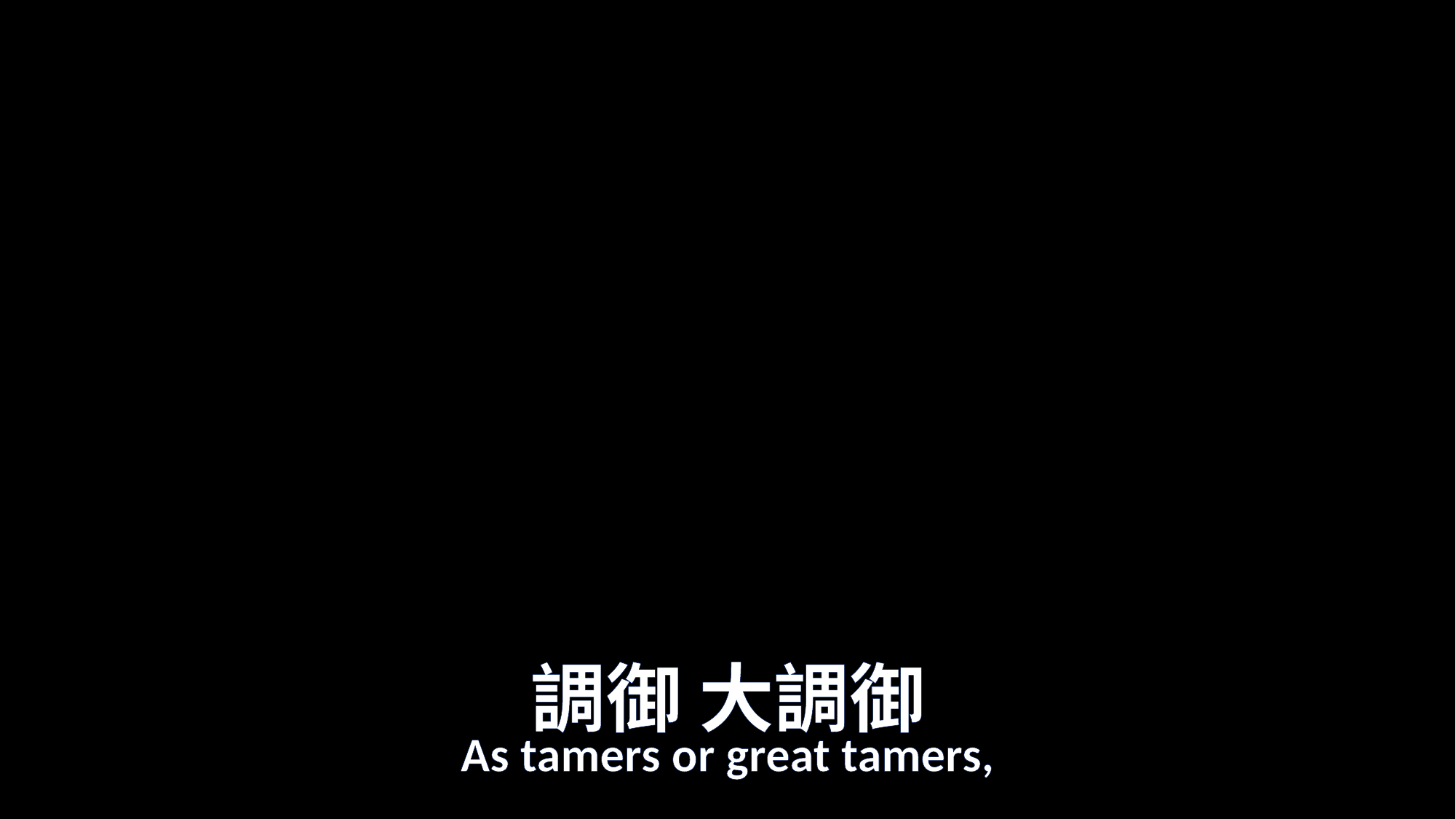

# 調御 大調御
As tamers or great tamers,